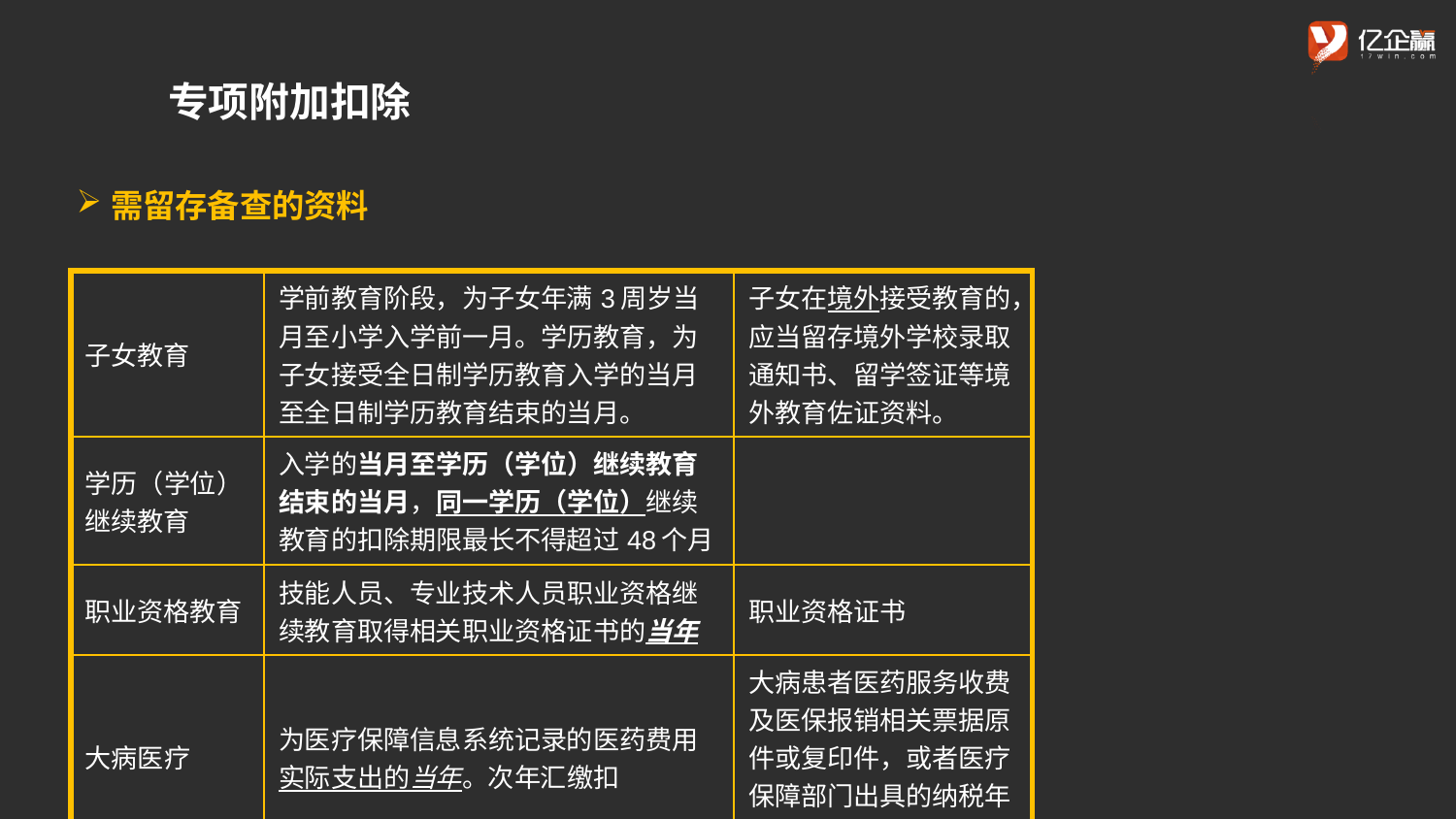

专项附加扣除
需留存备查的资料
| 子女教育 | 学前教育阶段，为子女年满3周岁当月至小学入学前一月。学历教育，为子女接受全日制学历教育入学的当月至全日制学历教育结束的当月。 | 子女在境外接受教育的，应当留存境外学校录取通知书、留学签证等境外教育佐证资料。 |
| --- | --- | --- |
| 学历（学位）继续教育 | 入学的当月至学历（学位）继续教育结束的当月，同一学历（学位）继续教育的扣除期限最长不得超过48个月 |  |
| 职业资格教育 | 技能人员、专业技术人员职业资格继续教育取得相关职业资格证书的当年 | 职业资格证书 |
| 大病医疗 | 为医疗保障信息系统记录的医药费用实际支出的当年。次年汇缴扣 | 大病患者医药服务收费及医保报销相关票据原件或复印件，或者医疗保障部门出具的纳税年度医药费用清单等资料。 |